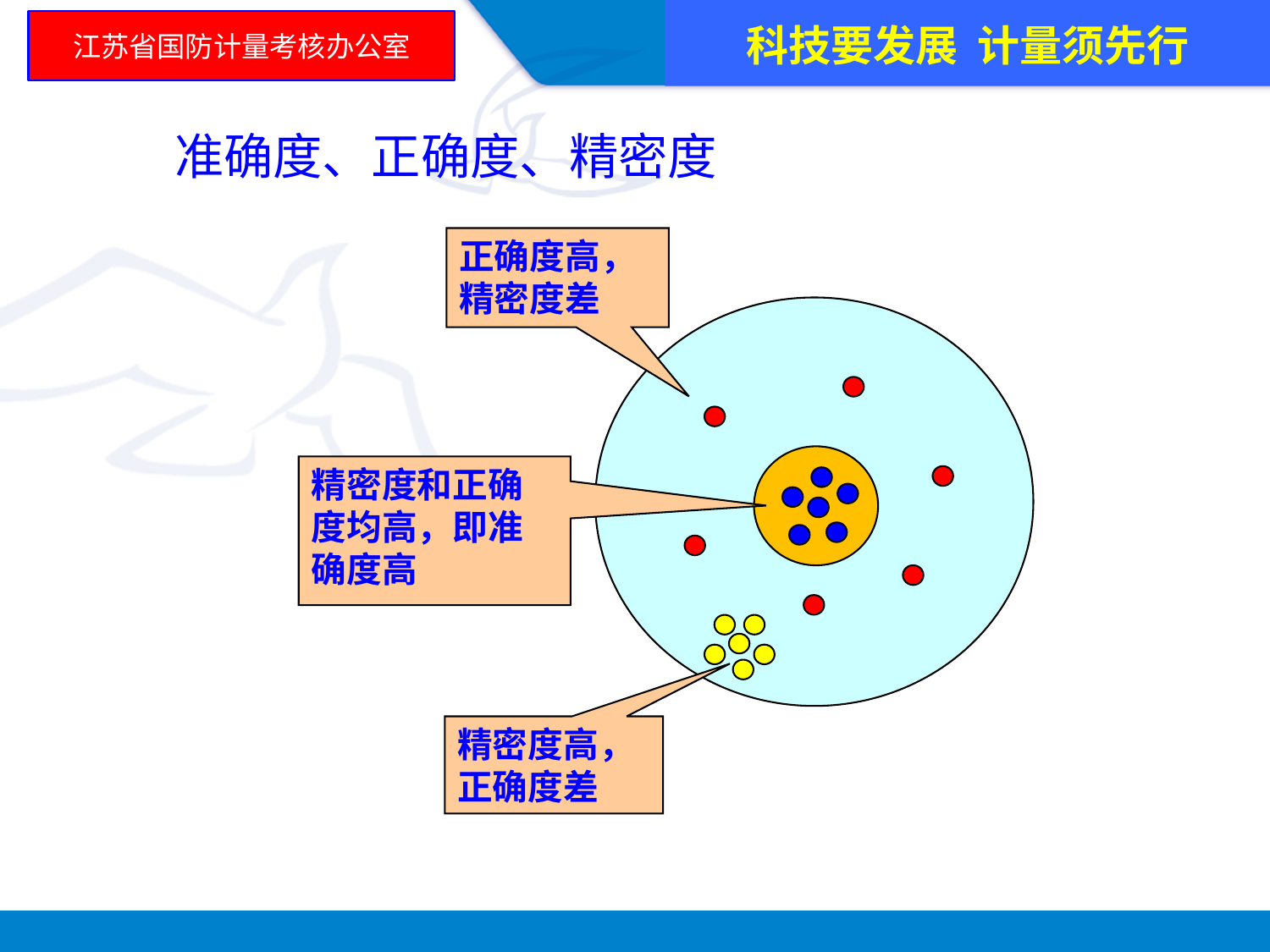

科技要发展  计量须先行
江苏省国防计量考核办公室
准确度、正确度、精密度
正确度高，精密度差

精密度和正确度均高，即准确度高

精密度高，正确度差